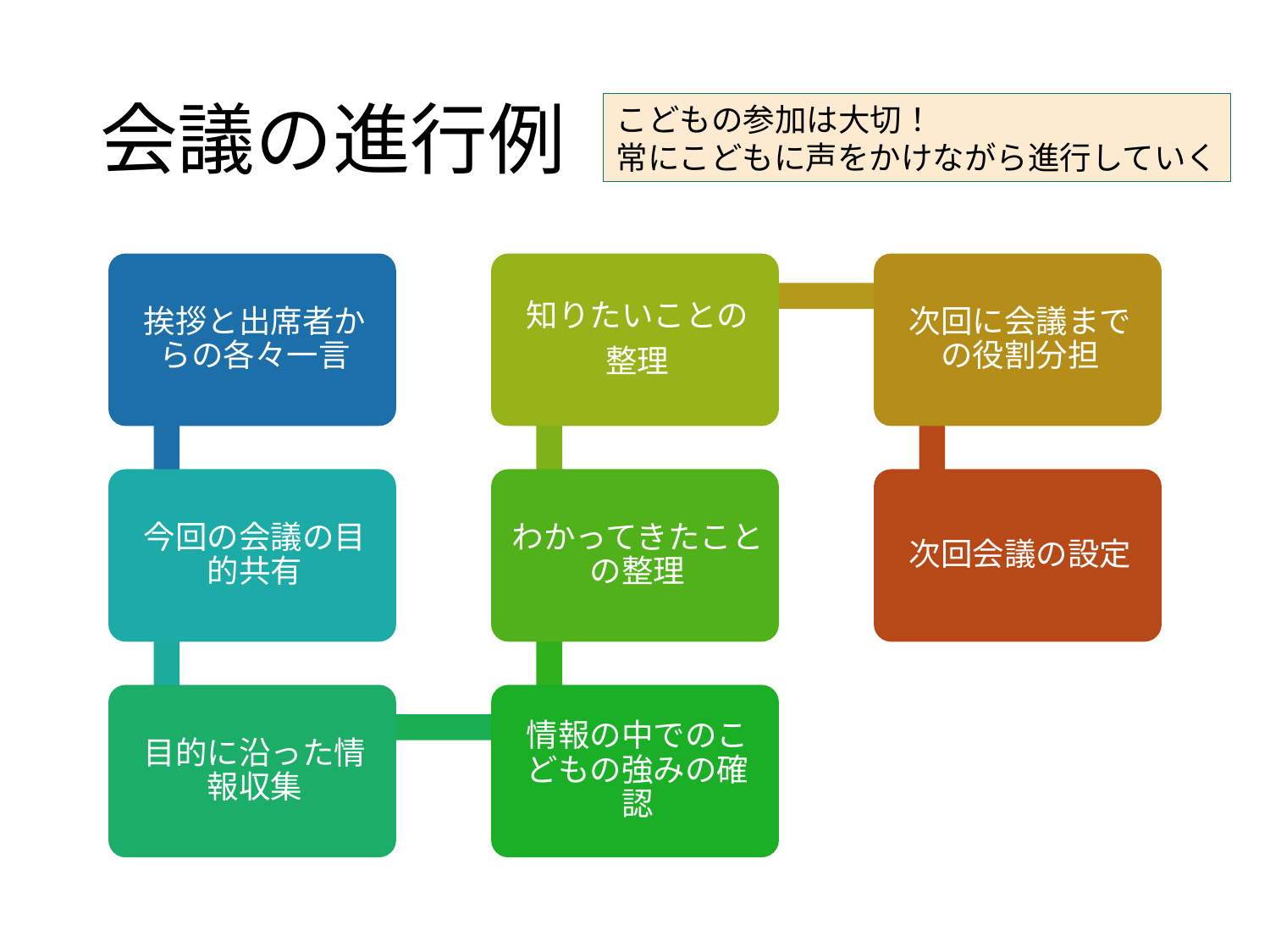

# 会議の進行例
こどもの参加は大切！
常にこどもに声をかけながら進行していく
挨拶と出席者からの各々一言
今回の会議の目的共有
目的に沿った情報収集
情報の中でのこどもの強みの確認
わかってきたことの整理
知りたいことの
整理
次回に会議までの役割分担
次回会議の設定